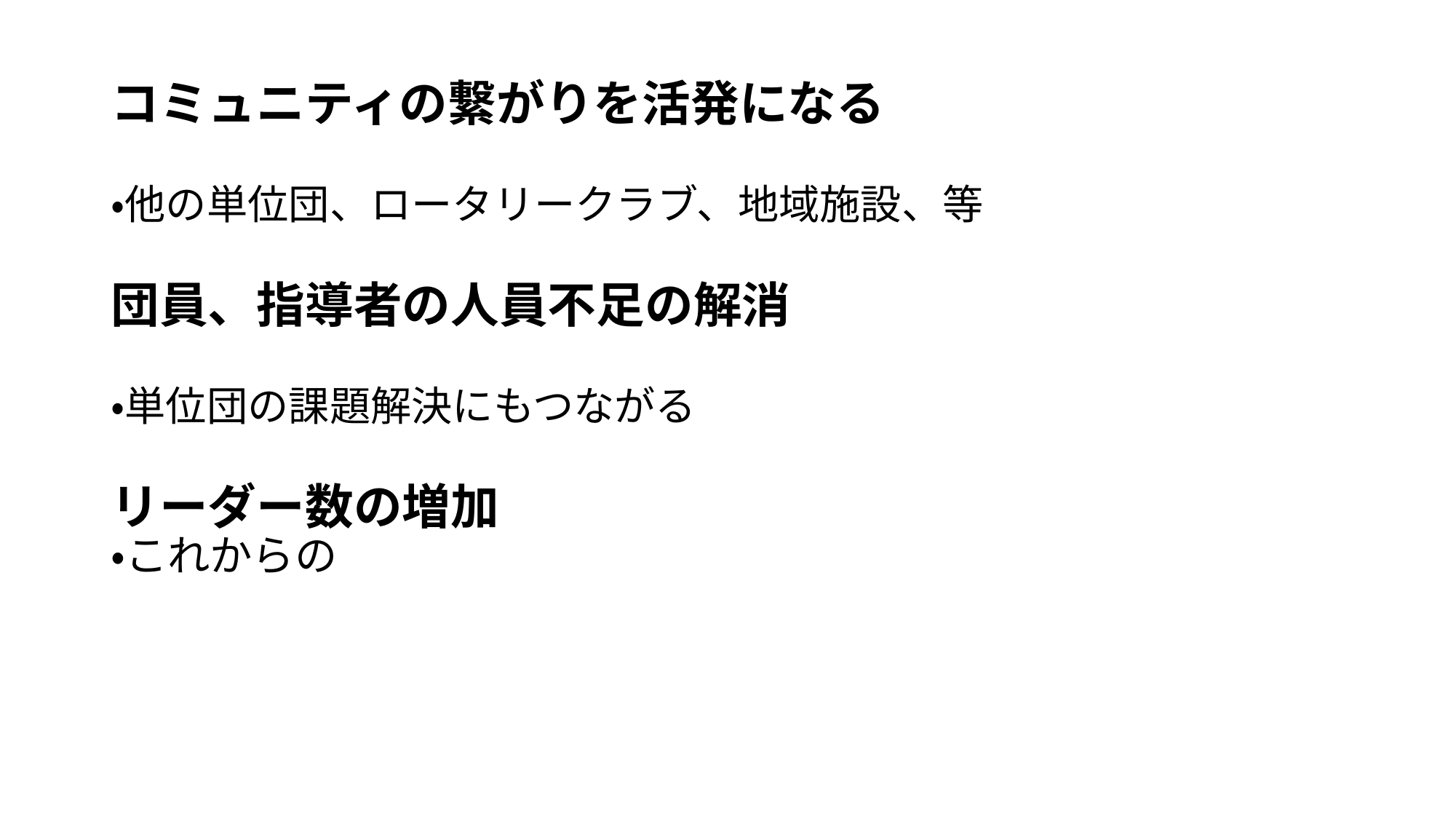

# コミュニティの繋がりを活発になる ・他の単位団、ロータリークラブ、地域施設、等 団員、指導者の人員不足の解消 ・単位団の課題解決にもつながる リーダー数の増加 ・これからの